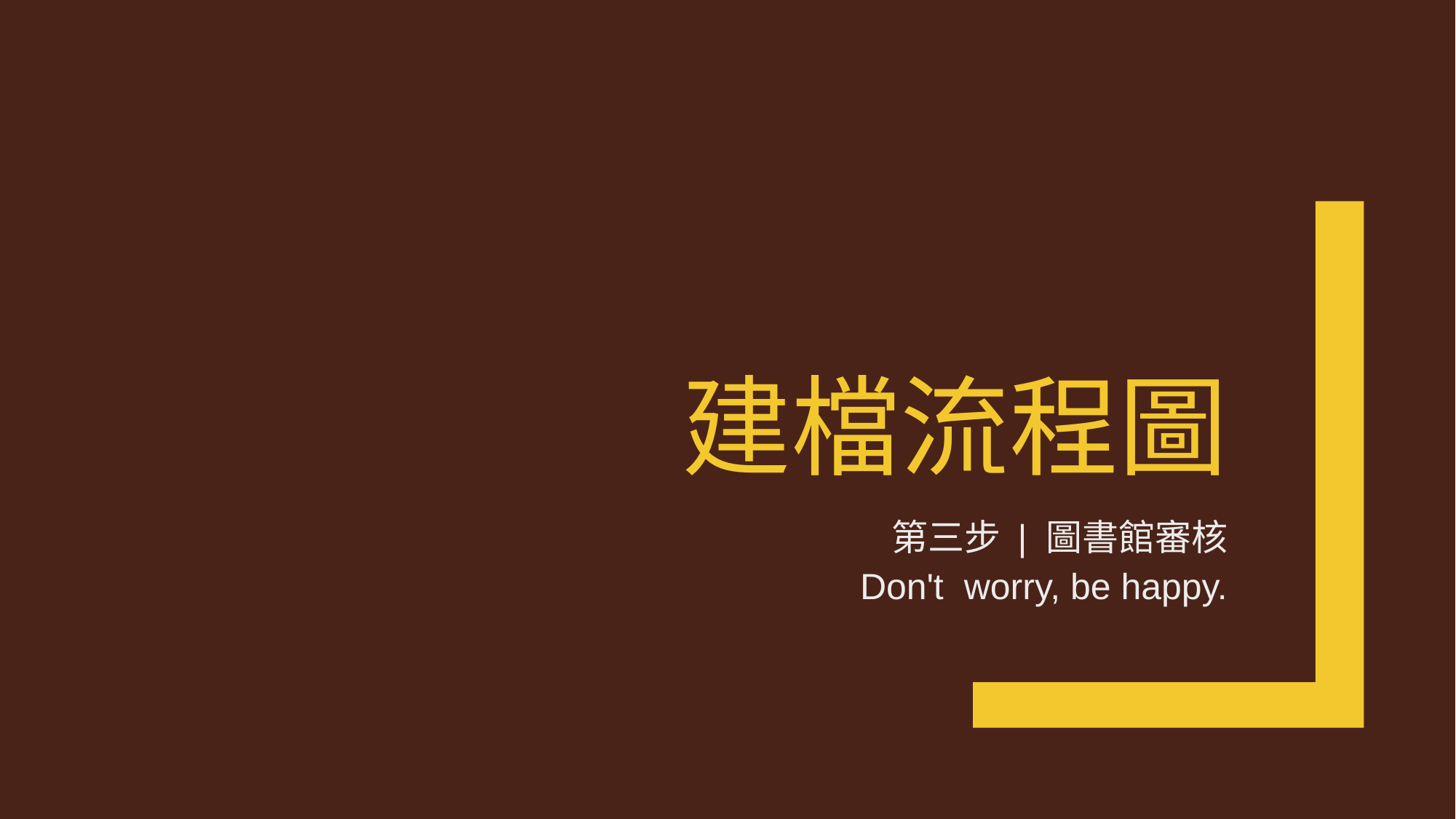

# 建檔流程圖
第三步 | 圖書館審核
Don't  worry, be happy.